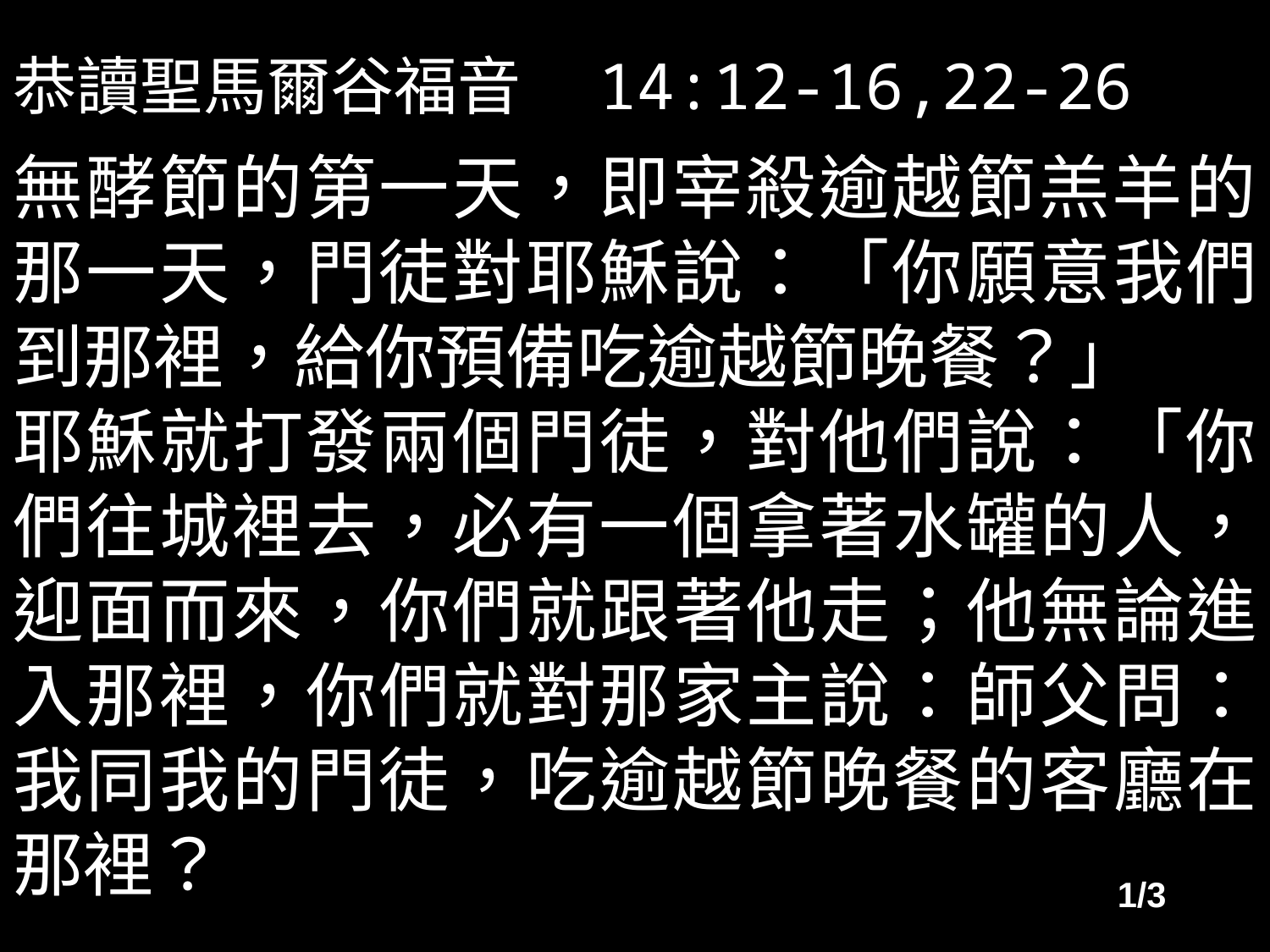

恭讀聖馬爾谷福音　14:12-16,22-26
無酵節的第一天，即宰殺逾越節羔羊的那一天，門徒對耶穌說：「你願意我們到那裡，給你預備吃逾越節晚餐？」
耶穌就打發兩個門徒，對他們說：「你們往城裡去，必有一個拿著水罐的人，迎面而來，你們就跟著他走；他無論進入那裡，你們就對那家主說：師父問：我同我的門徒，吃逾越節晚餐的客廳在那裡？

1/3